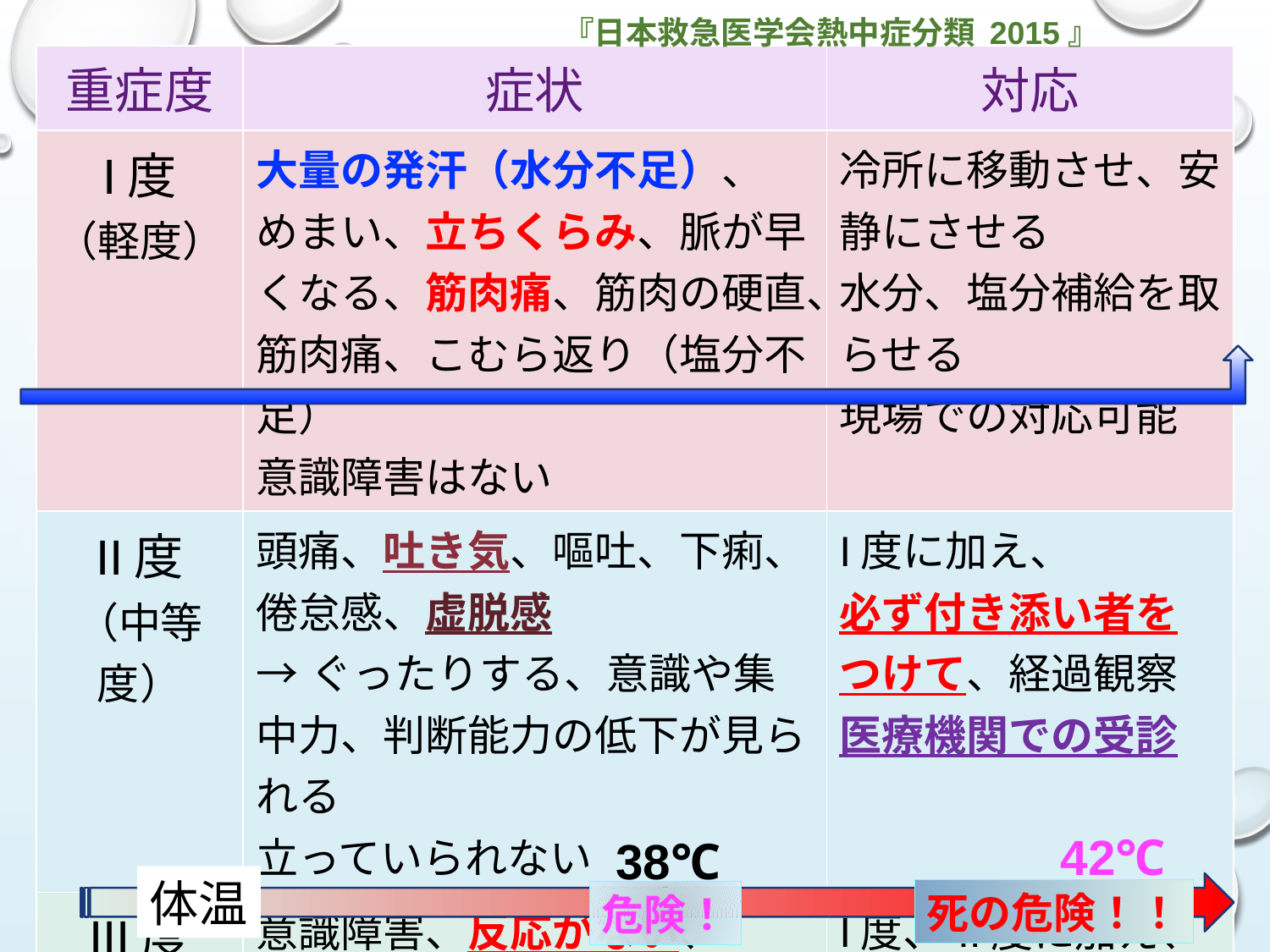

『日本救急医学会熱中症分類 2015』
| 重症度 | 症状 | 対応 |
| --- | --- | --- |
| I度 （軽度） | 大量の発汗（水分不足）、 めまい、立ちくらみ、脈が早くなる、筋肉痛、筋肉の硬直、筋肉痛、こむら返り（塩分不足） 意識障害はない | 冷所に移動させ、安静にさせる 水分、塩分補給を取らせる 現場での対応可能 |
| II度 （中等度） | 頭痛、吐き気、嘔吐、下痢、 倦怠感、虚脱感 →ぐったりする、意識や集中力、判断能力の低下が見られる 立っていられない | I度に加え、 必ず付き添い者を つけて、経過観察 医療機関での受診 |
| III度 （重度） | 意識障害、反応がない、 けいれん、意識障害 行動や言動がおかしい 高体温 | I度、II度に加え、 すぐに救急搬送する 入院加療が必要 |

42℃
38℃
体温

死の危険！！
危険！